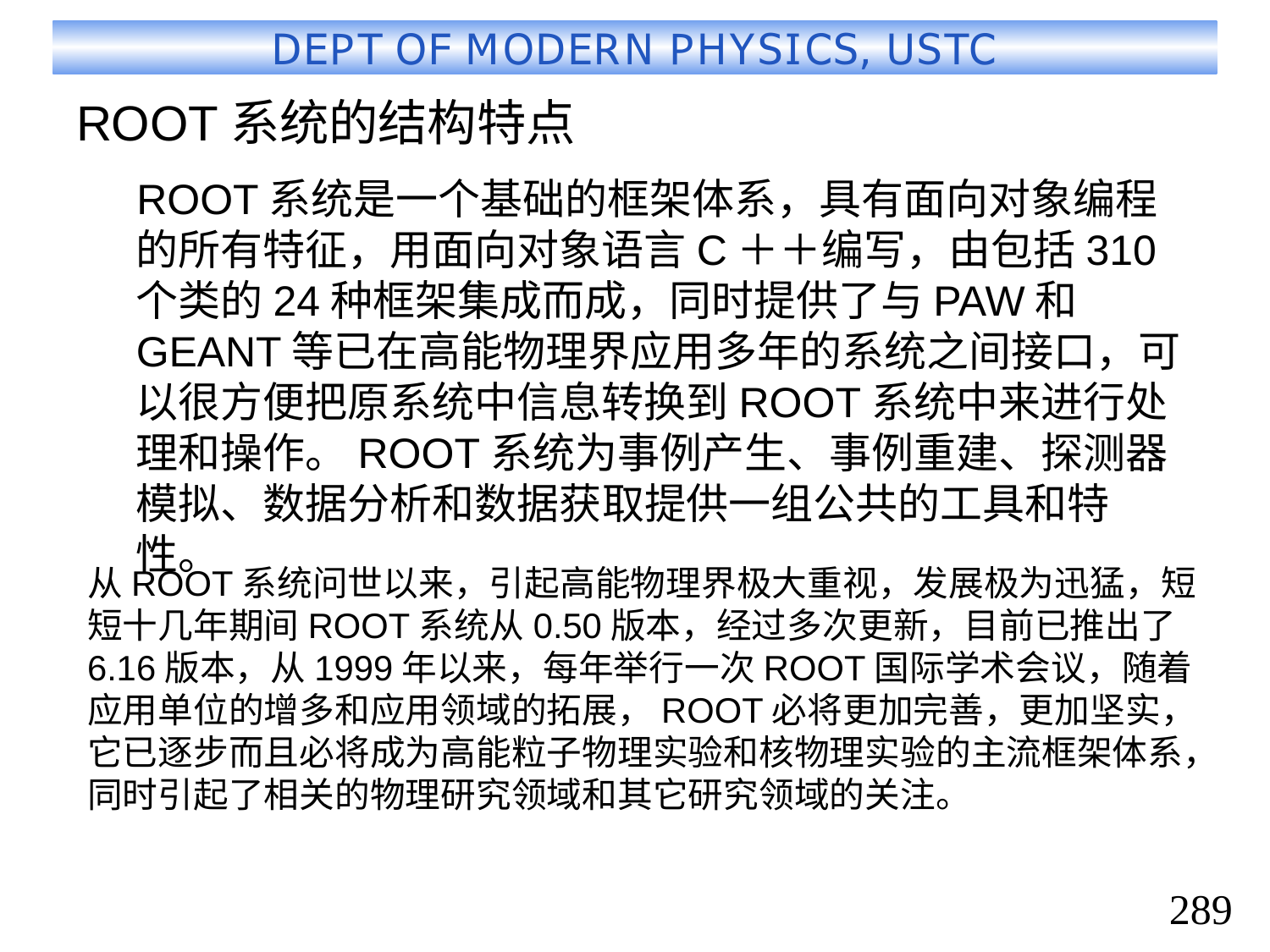

# ROOT系统的结构特点
ROOT系统是一个基础的框架体系，具有面向对象编程的所有特征，用面向对象语言C＋＋编写，由包括310个类的24种框架集成而成，同时提供了与PAW和GEANT等已在高能物理界应用多年的系统之间接口，可以很方便把原系统中信息转换到ROOT系统中来进行处理和操作。ROOT系统为事例产生、事例重建、探测器模拟、数据分析和数据获取提供一组公共的工具和特性。
从ROOT系统问世以来，引起高能物理界极大重视，发展极为迅猛，短短十几年期间ROOT系统从0.50版本，经过多次更新，目前已推出了6.16版本，从1999年以来，每年举行一次ROOT国际学术会议，随着应用单位的增多和应用领域的拓展，ROOT必将更加完善，更加坚实，它已逐步而且必将成为高能粒子物理实验和核物理实验的主流框架体系，同时引起了相关的物理研究领域和其它研究领域的关注。